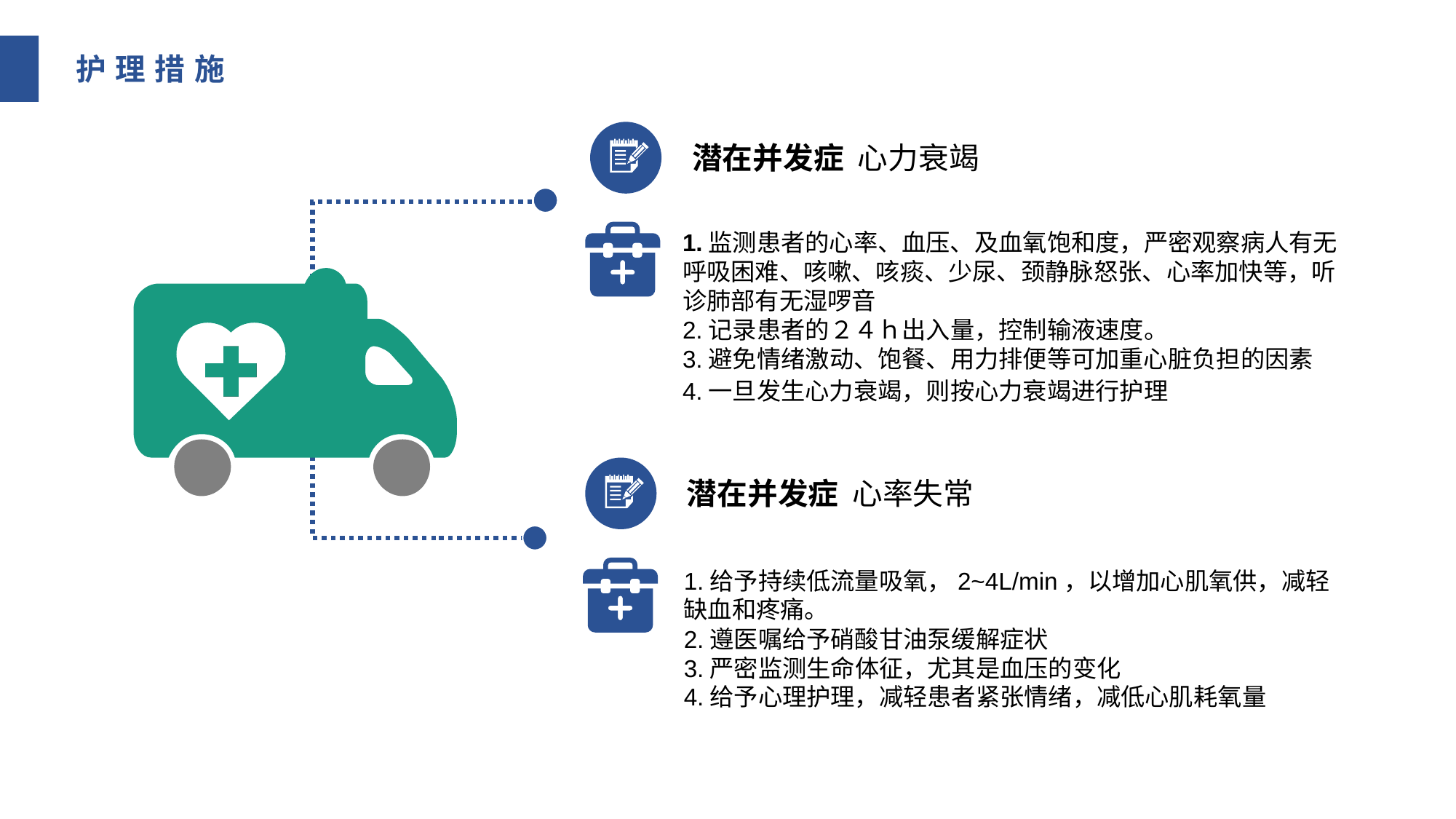

护理措施

潜在并发症  心力衰竭

1.监测患者的心率、血压、及血氧饱和度，严密观察病人有无呼吸困难、咳嗽、咳痰、少尿、颈静脉怒张、心率加快等，听诊肺部有无湿啰音
2.记录患者的２４ｈ出入量，控制输液速度。
3.避免情绪激动、饱餐、用力排便等可加重心脏负担的因素
4.一旦发生心力衰竭，则按心力衰竭进行护理

潜在并发症  心率失常

1.给予持续低流量吸氧，2~4L/min，以增加心肌氧供，减轻缺血和疼痛。
2.遵医嘱给予硝酸甘油泵缓解症状
3.严密监测生命体征，尤其是血压的变化
4.给予心理护理，减轻患者紧张情绪，减低心肌耗氧量